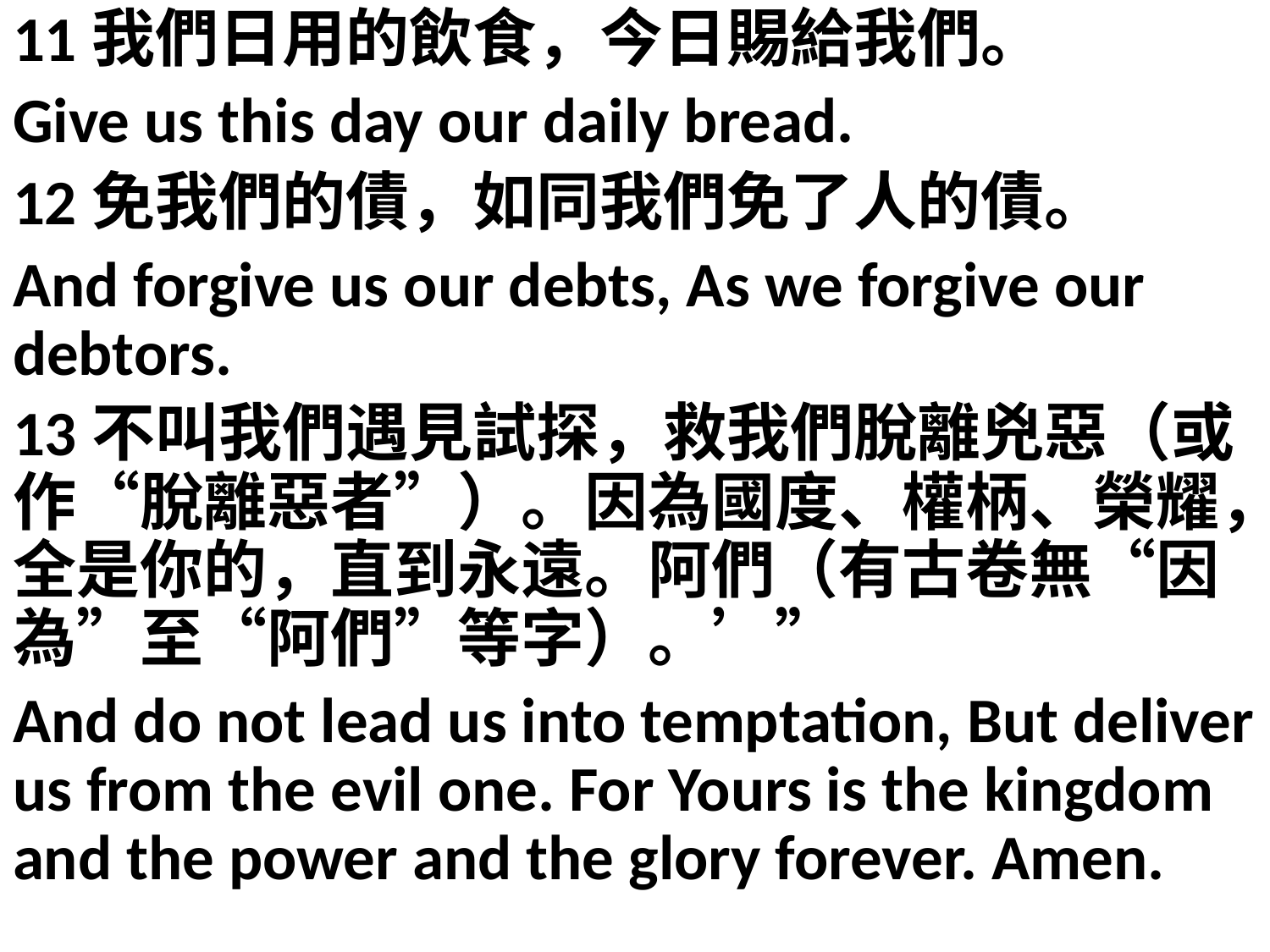

11我們日用的飲食，今日賜給我們。
Give us this day our daily bread.
12免我們的債，如同我們免了人的債。
And forgive us our debts, As we forgive our debtors.
13不叫我們遇見試探，救我們脫離兇惡（或作“脫離惡者”）。因為國度、權柄、榮耀，全是你的，直到永遠。阿們（有古卷無“因為”至“阿們”等字）。’”
And do not lead us into temptation, But deliver us from the evil one. For Yours is the kingdom and the power and the glory forever. Amen.